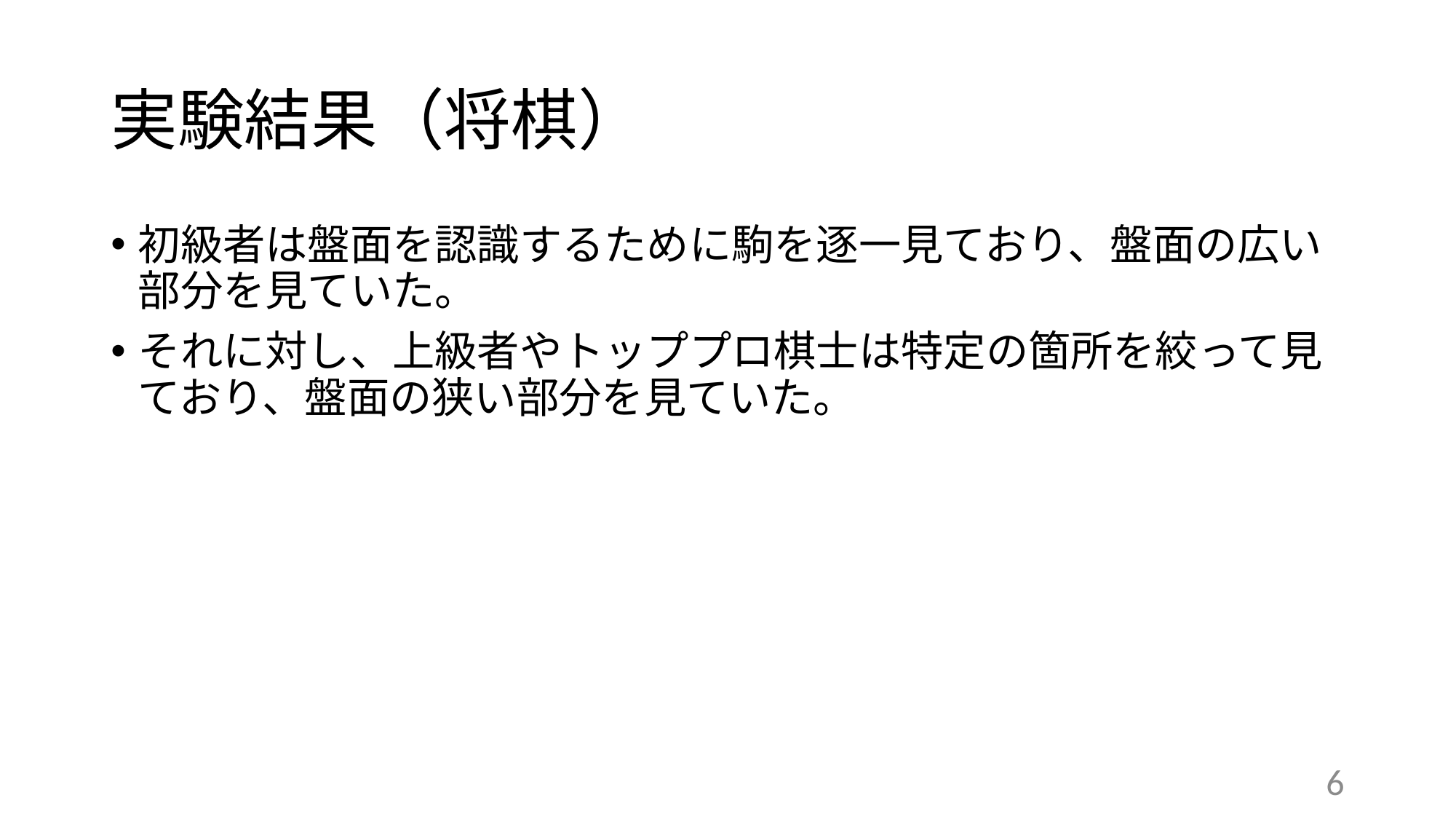

# 実験結果（将棋）
初級者は盤面を認識するために駒を逐一見ており、盤面の広い部分を見ていた。
それに対し、上級者やトッププロ棋士は特定の箇所を絞って見ており、盤面の狭い部分を見ていた。

6